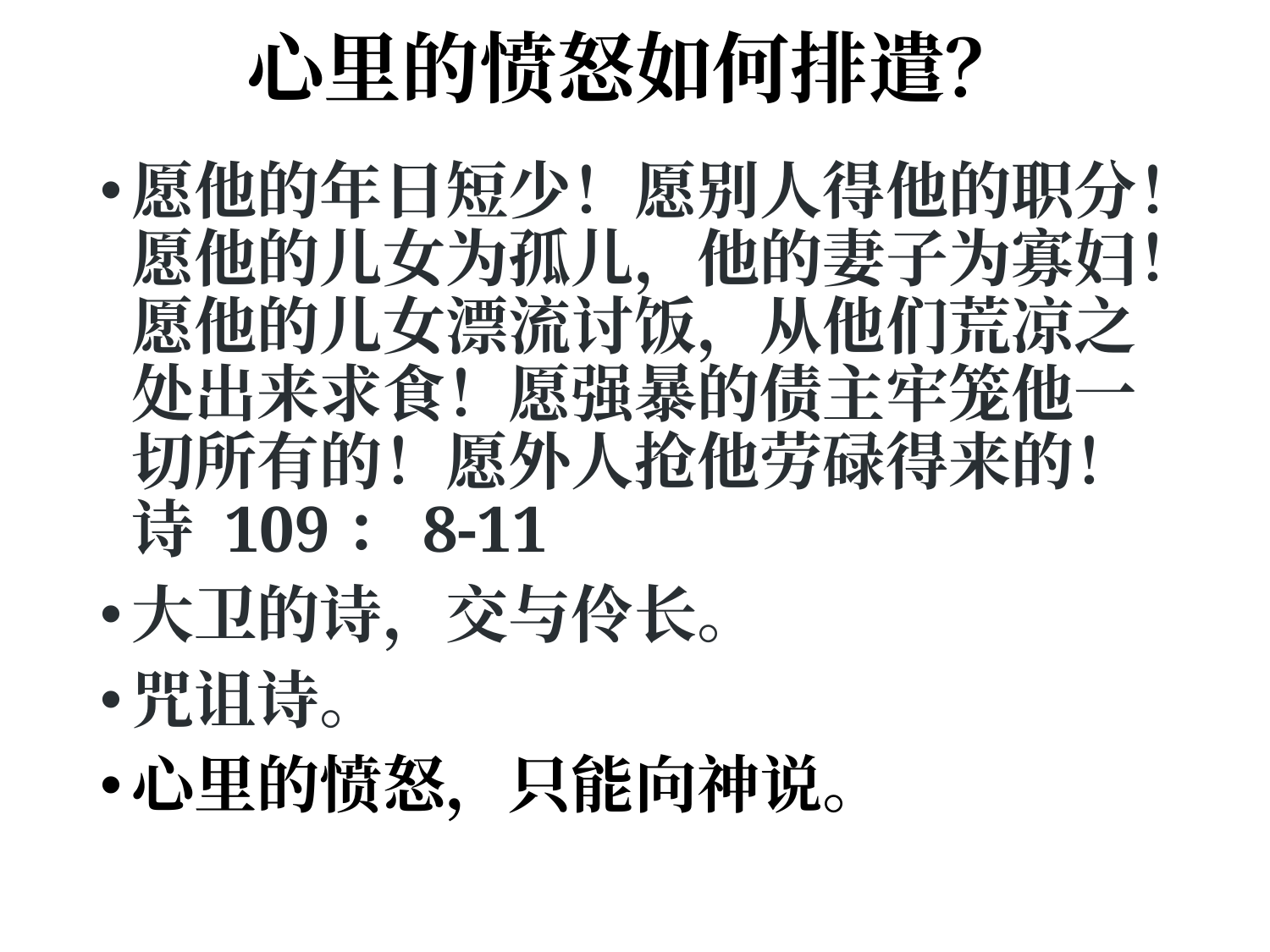

# 心里的愤怒如何排遣？
愿他的年日短少！愿别人得他的职分！愿他的儿女为孤儿，他的妻子为寡妇！愿他的儿女漂流讨饭，从他们荒凉之处出来求食！愿强暴的债主牢笼他一切所有的！愿外人抢他劳碌得来的！					诗 109：8-11
大卫的诗，交与伶长。
咒诅诗。
心里的愤怒，只能向神说。